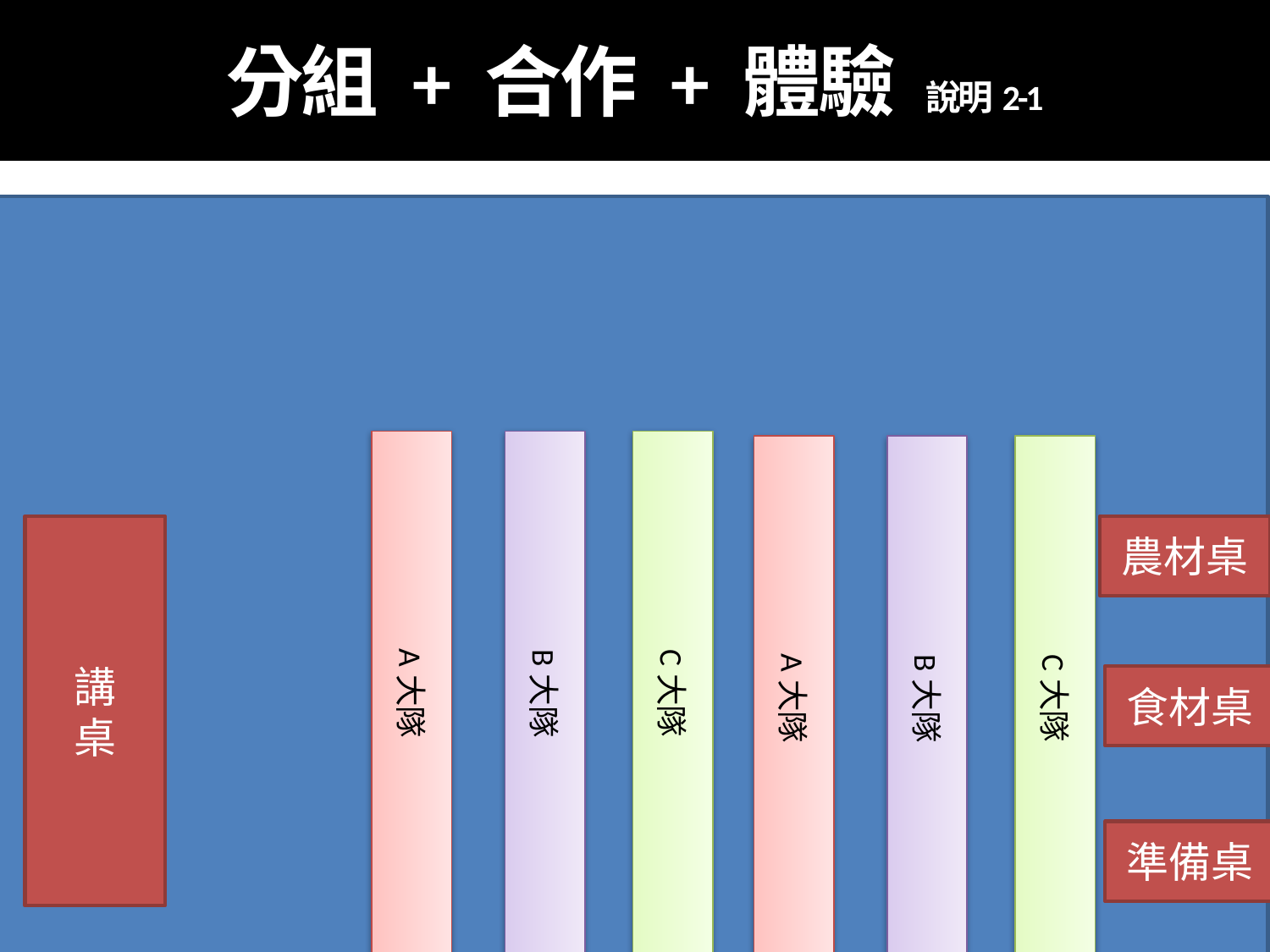

# 分組 + 合作 + 體驗  說明2-1

講
桌
農材桌
A大隊
B大隊
C大隊
A大隊
B大隊
C大隊
食材桌
準備桌